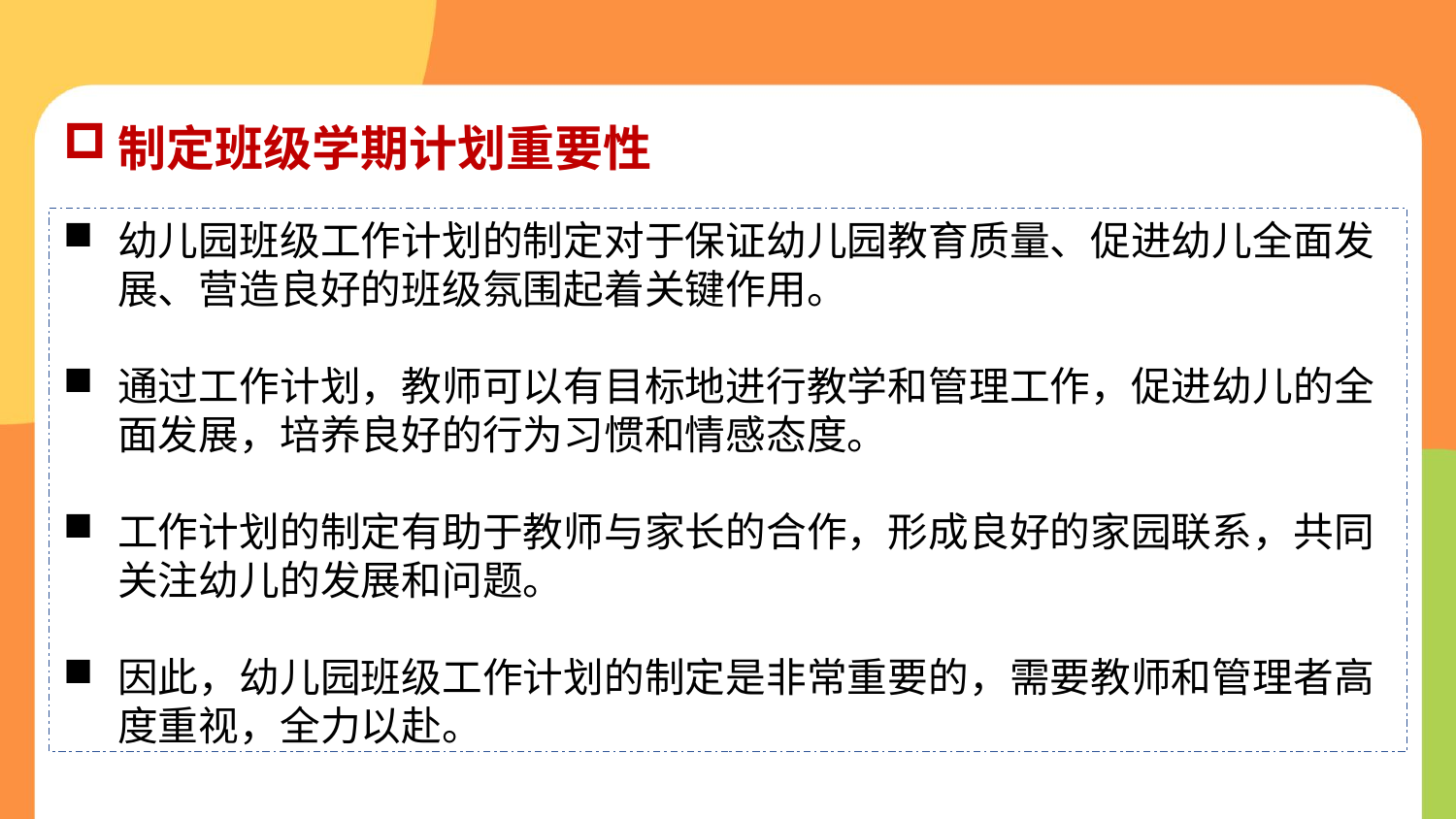

制定班级学期计划重要性
幼儿园班级工作计划的制定对于保证幼儿园教育质量、促进幼儿全面发展、营造良好的班级氛围起着关键作用。

通过工作计划，教师可以有目标地进行教学和管理工作，促进幼儿的全面发展，培养良好的行为习惯和情感态度。

工作计划的制定有助于教师与家长的合作，形成良好的家园联系，共同关注幼儿的发展和问题。

因此，幼儿园班级工作计划的制定是非常重要的，需要教师和管理者高度重视，全力以赴。